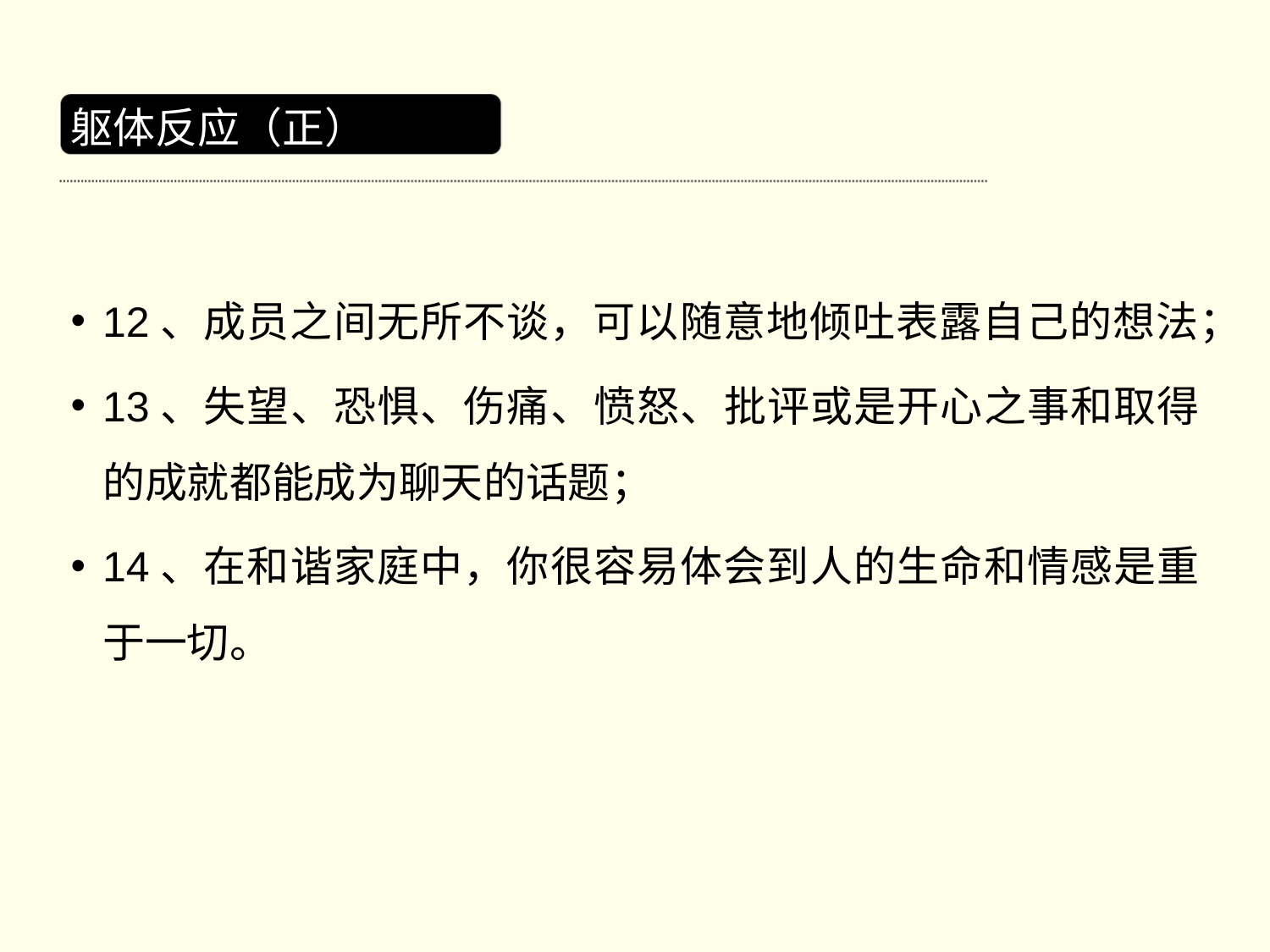

# 躯体反应（正）

12、成员之间无所不谈，可以随意地倾吐表露自己的想法；
13、失望、恐惧、伤痛、愤怒、批评或是开心之事和取得的成就都能成为聊天的话题；
14、在和谐家庭中，你很容易体会到人的生命和情感是重于一切。